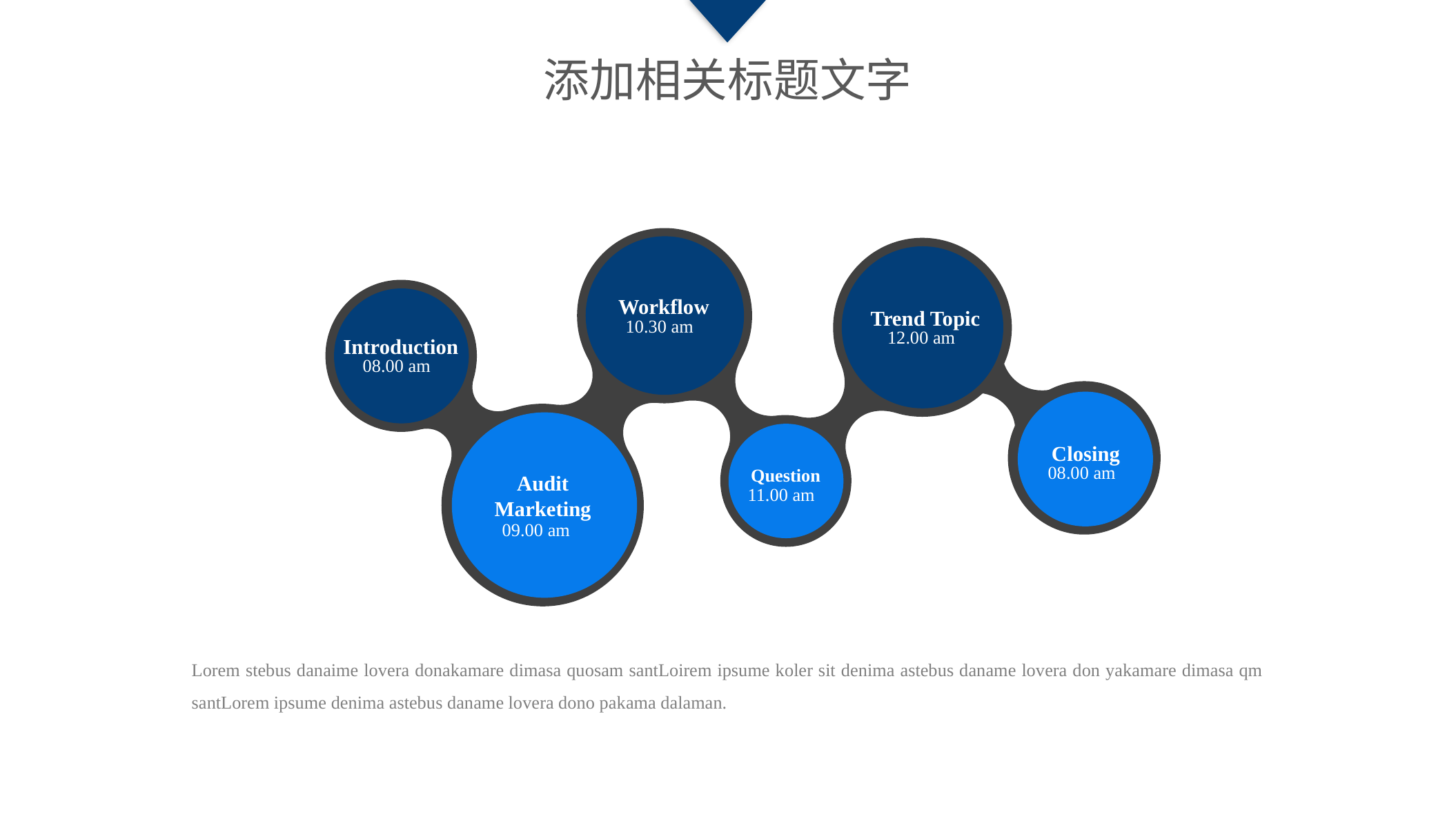

添加相关标题文字

Workflow
10.30 am

Trend Topic
12.00 am

Introduction
08.00 am

Closing
08.00 am

Audit Marketing
09.00 am

11.00 am
Question
Lorem stebus danaime lovera donakamare dimasa quosam santLoirem ipsume koler sit denima astebus daname lovera don yakamare dimasa qm santLorem ipsume denima astebus daname lovera dono pakama dalaman.